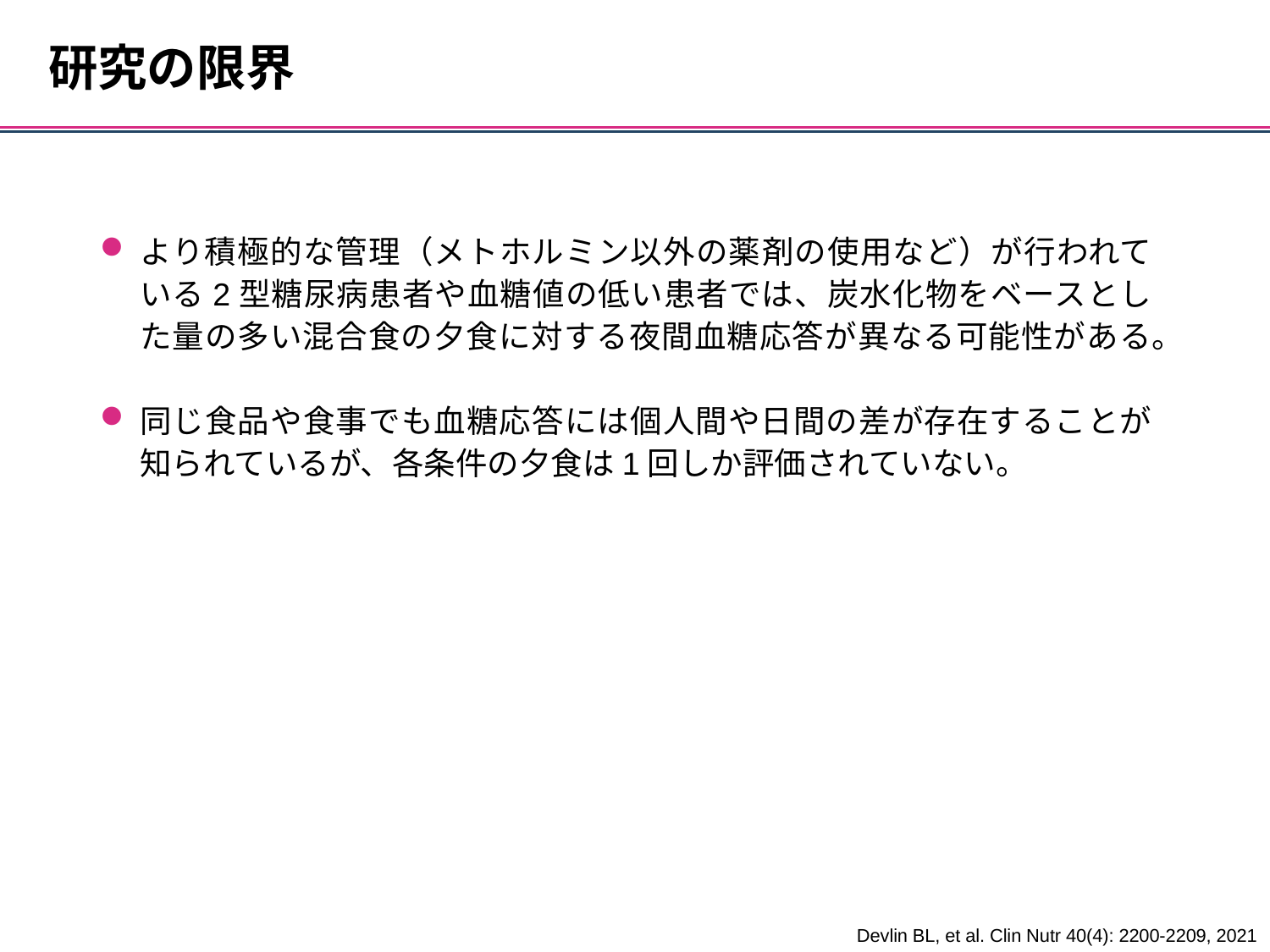

研究の限界
より積極的な管理（メトホルミン以外の薬剤の使用など）が行われている2型糖尿病患者や血糖値の低い患者では、炭水化物をベースとした量の多い混合食の夕食に対する夜間血糖応答が異なる可能性がある。

同じ食品や食事でも血糖応答には個人間や日間の差が存在することが知られているが、各条件の夕食は1回しか評価されていない。
Devlin BL, et al. Clin Nutr 40(4): 2200-2209, 2021